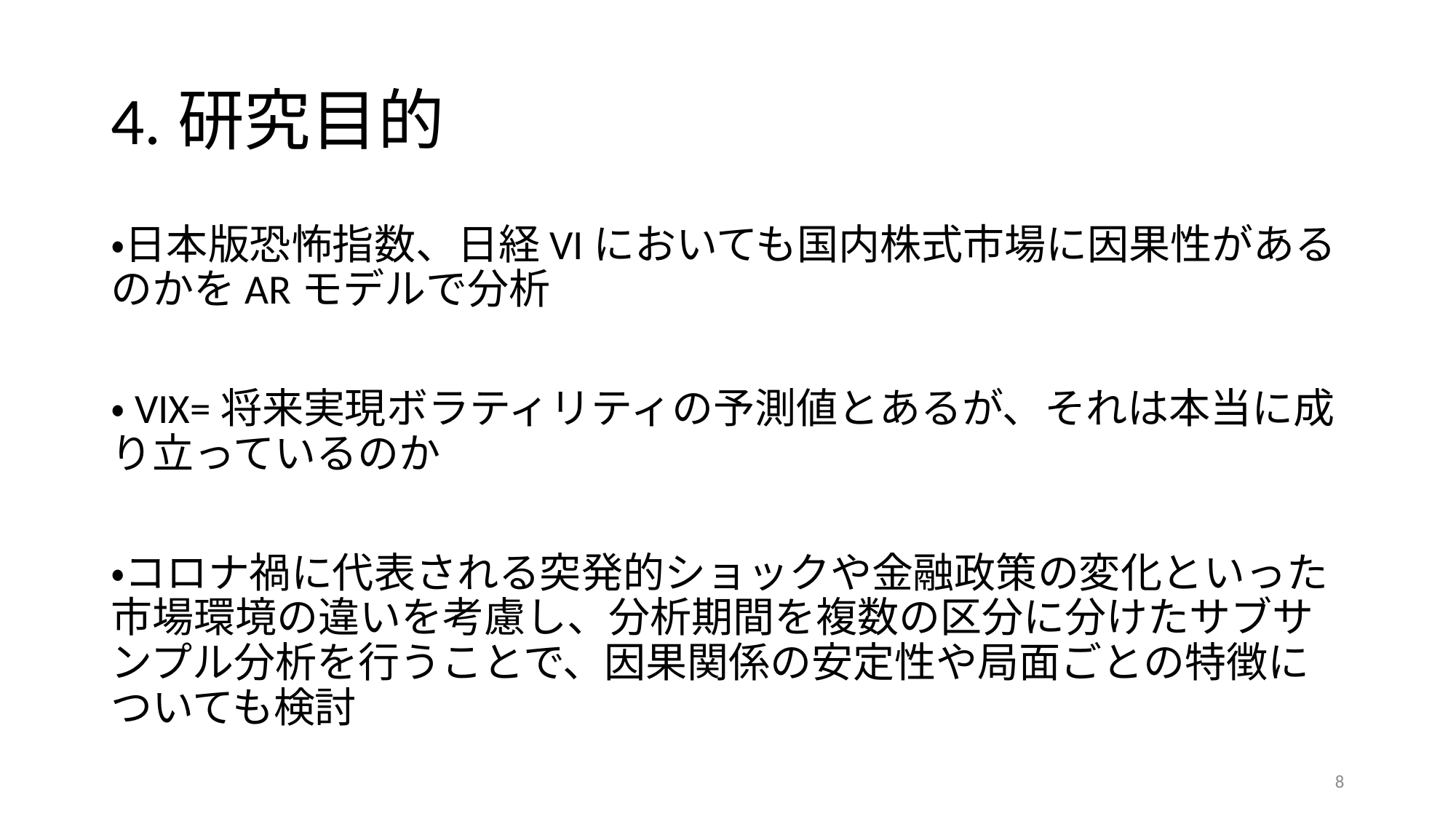

# 4.研究目的
・日本版恐怖指数、日経VIにおいても国内株式市場に因果性があるのかをARモデルで分析

・VIX=将来実現ボラティリティの予測値とあるが、それは本当に成り立っているのか

・コロナ禍に代表される突発的ショックや金融政策の変化といった市場環境の違いを考慮し、分析期間を複数の区分に分けたサブサンプル分析を行うことで、因果関係の安定性や局面ごとの特徴についても検討
8